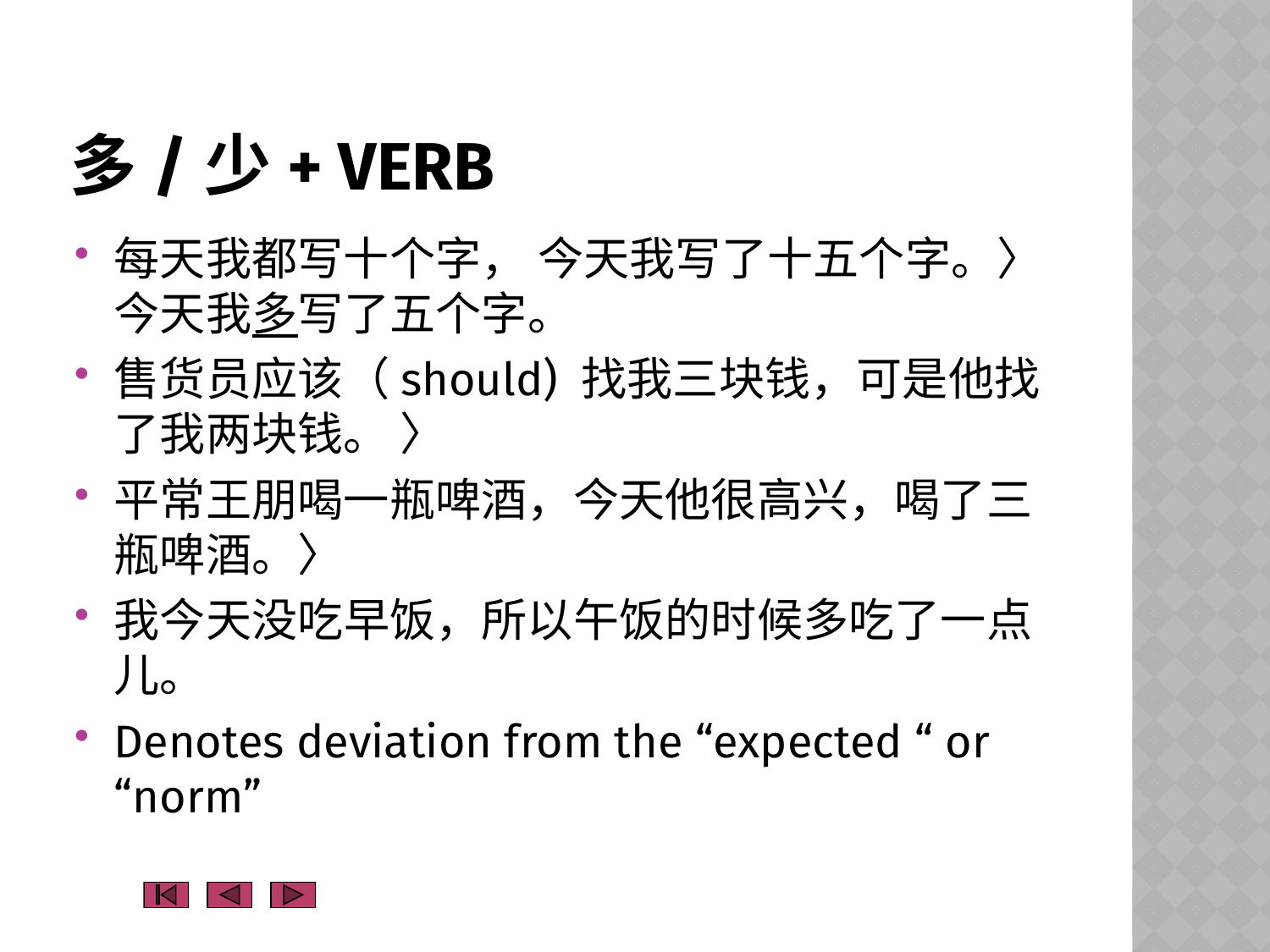

# 多/少+ Verb
每天我都写十个字， 今天我写了十五个字。〉今天我多写了五个字。
售货员应该（should) 找我三块钱，可是他找了我两块钱。 〉
平常王朋喝一瓶啤酒，今天他很高兴，喝了三瓶啤酒。〉
我今天没吃早饭，所以午饭的时候多吃了一点儿。
Denotes deviation from the “expected “ or “norm”